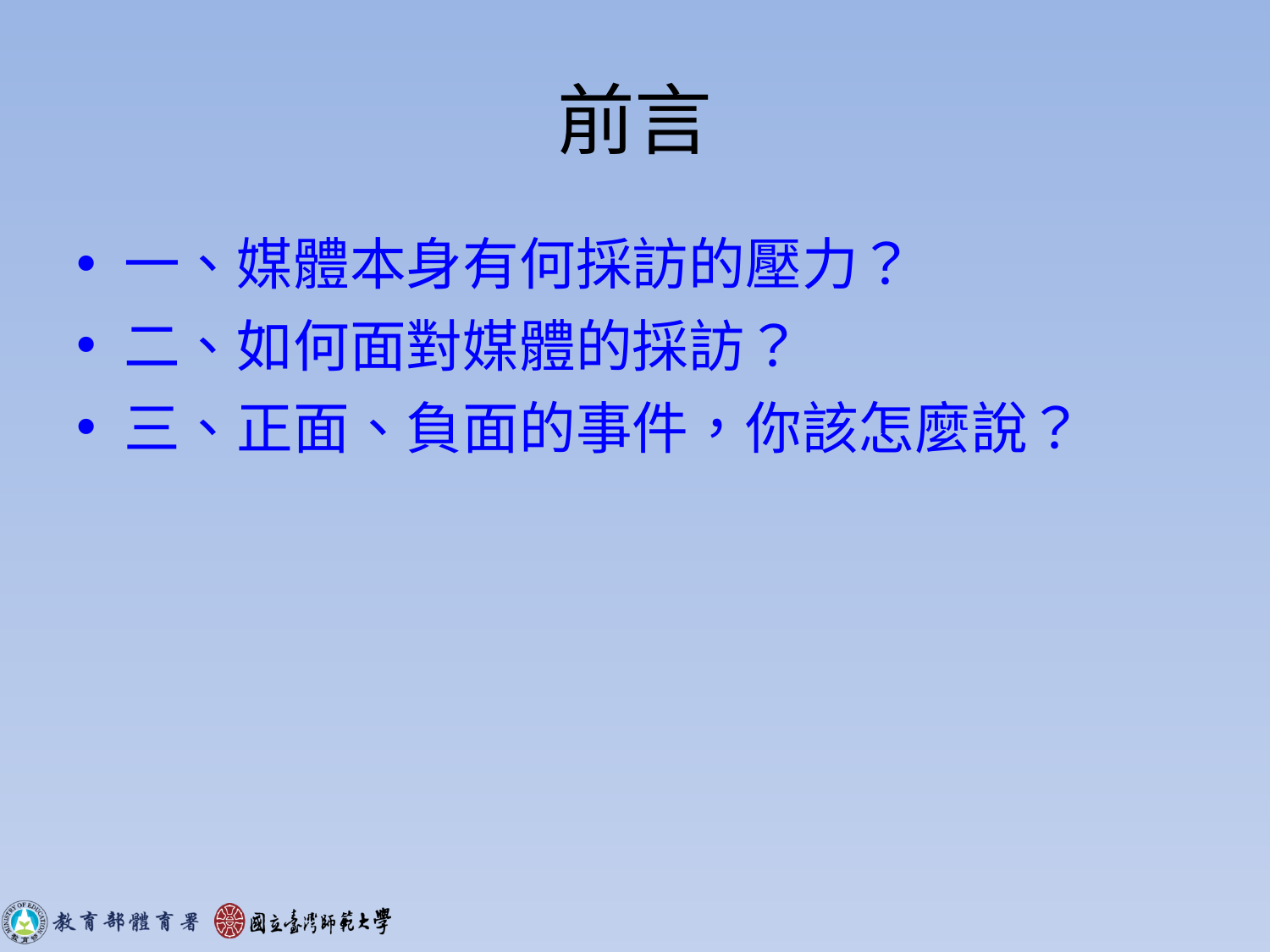

# 前言
一、媒體本身有何採訪的壓力？
二、如何面對媒體的採訪？
三、正面、負面的事件，你該怎麼說？